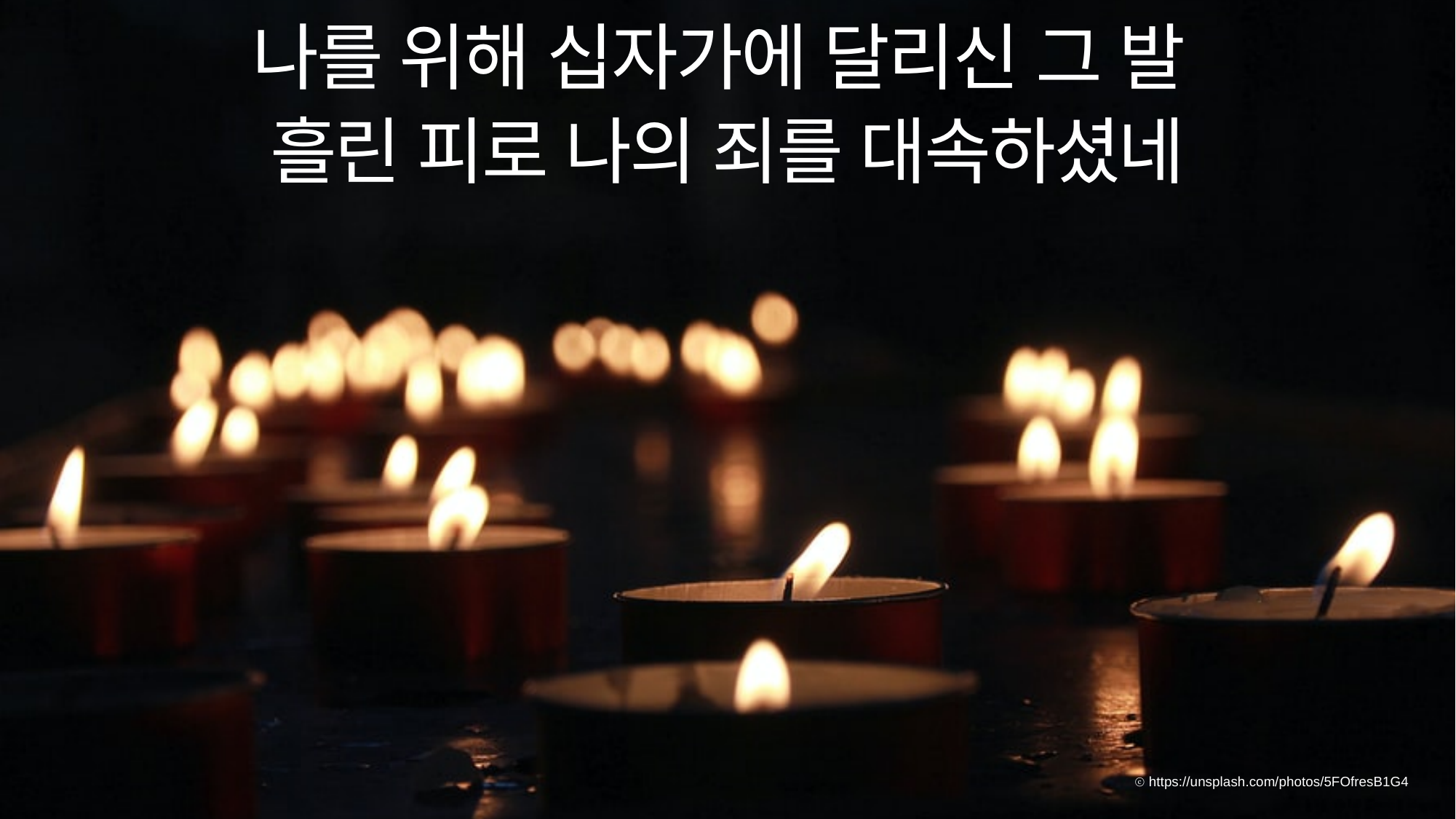

나를 위해 십자가에 달리신 그 발
흘린 피로 나의 죄를 대속하셨네